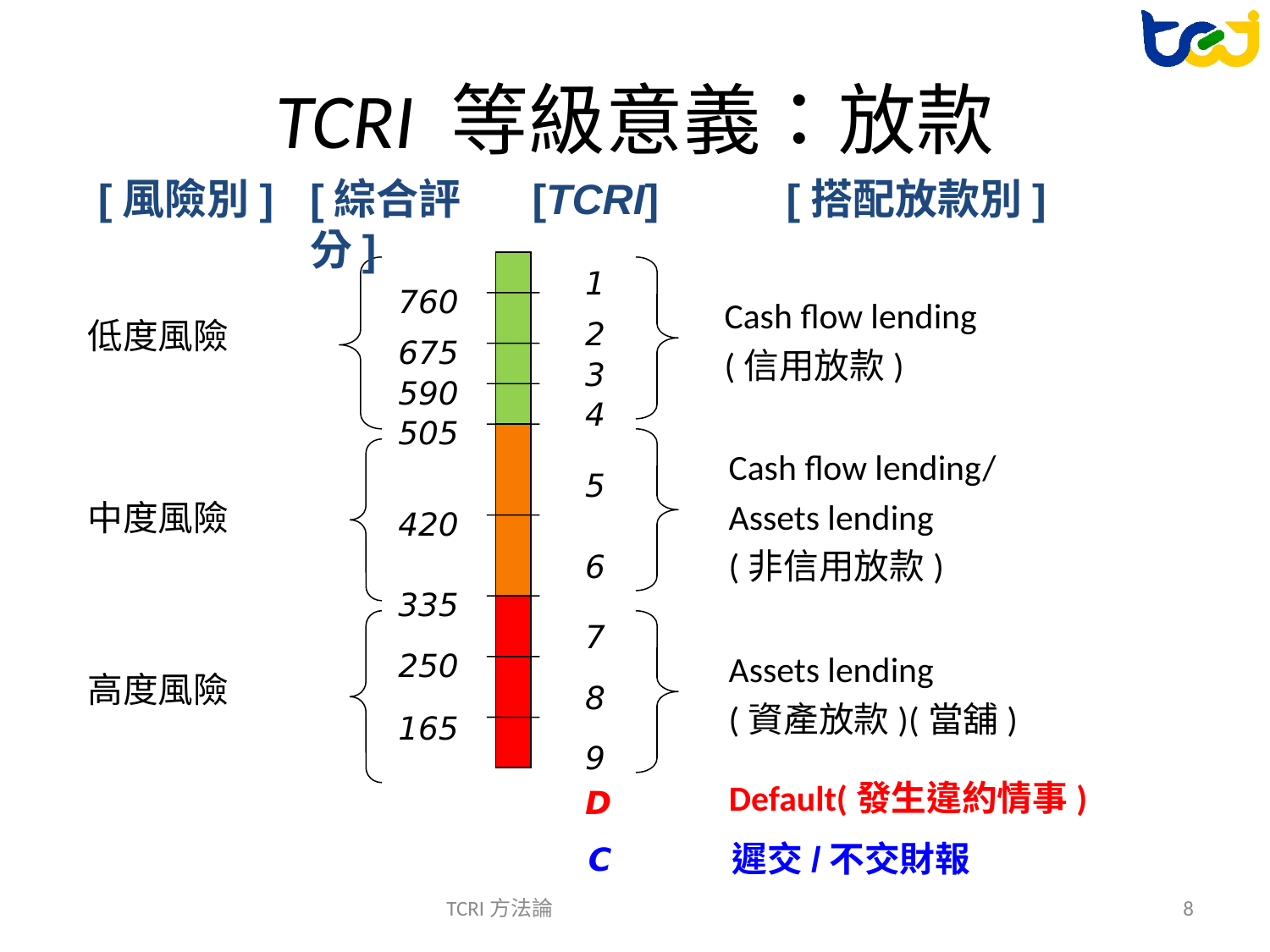

# TCRI 等級意義：放款
[風險別]
[綜合評分]
[TCRI]
[搭配放款別]

1

760
Cash flow lending
(信用放款)
低度風險
2
675
3
590
4
505

Cash flow lending/
Assets lending
(非信用放款)
5
中度風險
420
6
335

7

250
Assets lending
(資產放款)(當舖)
高度風險
8
165
9
Default(發生違約情事)
D
遲交/不交財報
C
TCRI方法論
8